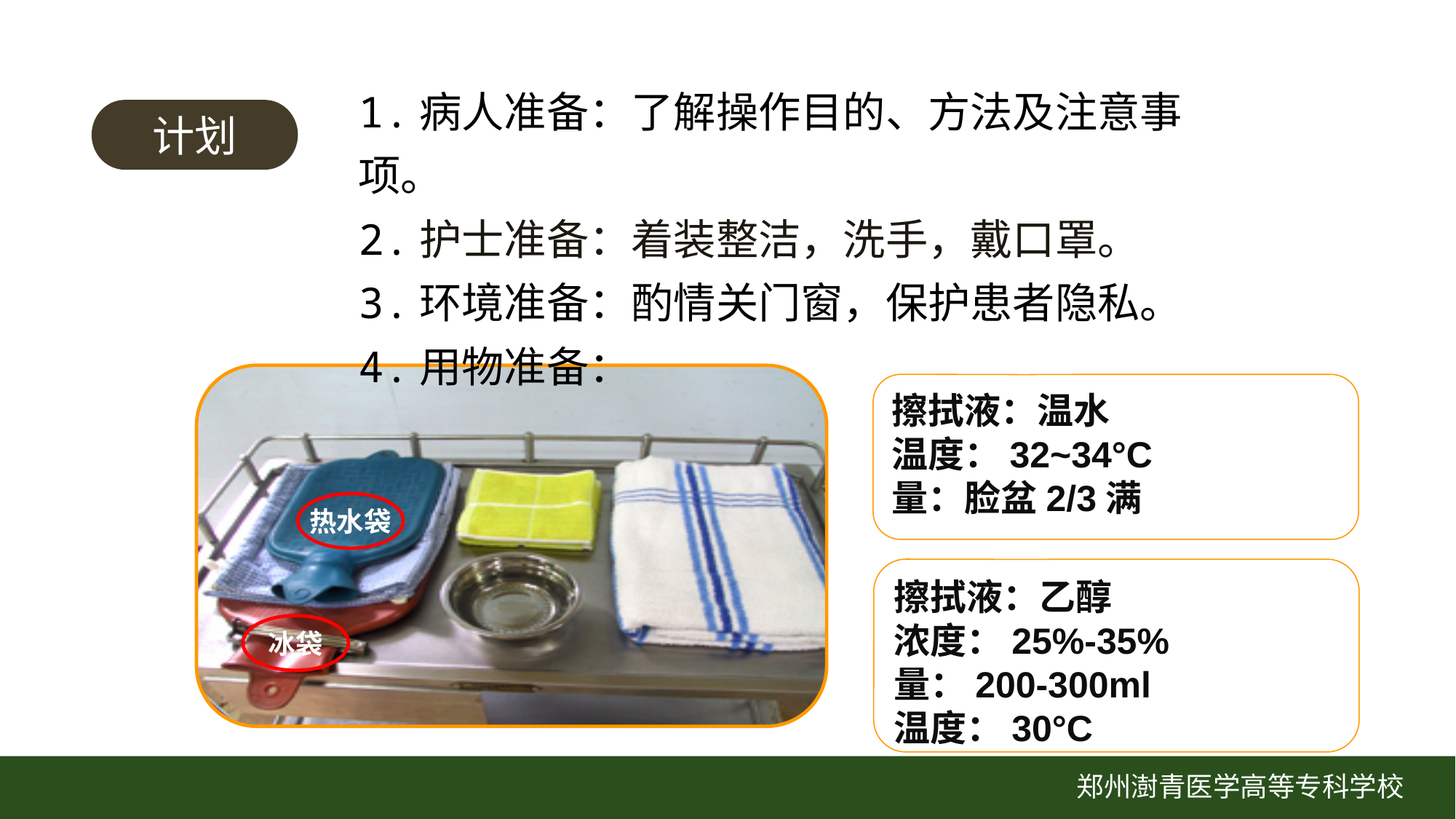

1.病人准备：了解操作目的、方法及注意事项。
2.护士准备：着装整洁，洗手，戴口罩。
3.环境准备：酌情关门窗，保护患者隐私。
4.用物准备：
计划

热水袋
冰袋
擦拭液：温水
温度：32~34°C
量：脸盆2/3满
擦拭液：乙醇
浓度：25%-35%
量：200-300ml
温度：30°C
郑州澍青医学高等专科学校